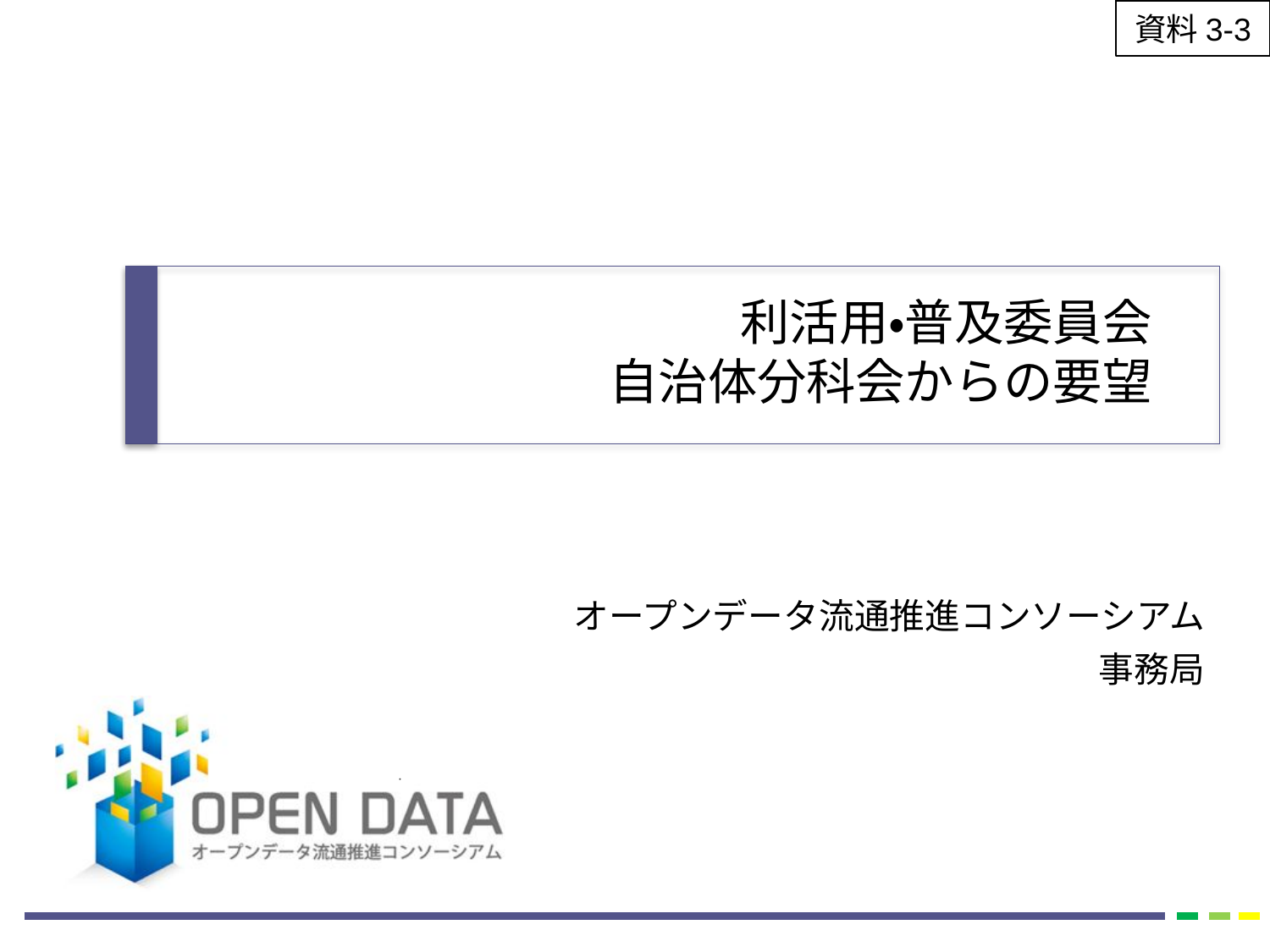

資料3-3
利活用・普及委員会
自治体分科会からの要望

オープンデータ流通推進コンソーシアム
事務局